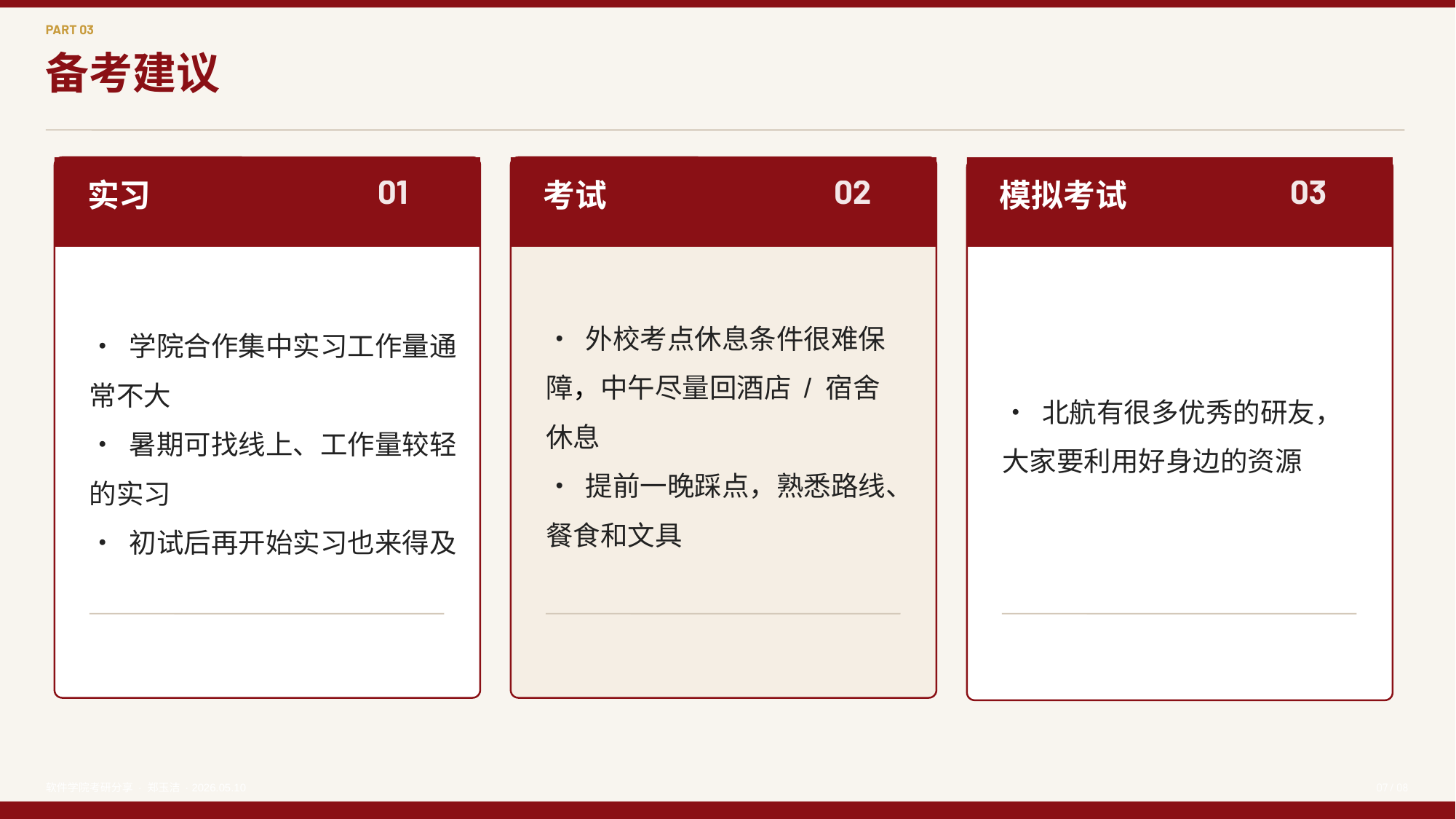

PART 03
备考建议

01
02
03
实习
考试
模拟考试
• 学院合作集中实习工作量通常不大
• 暑期可找线上、工作量较轻的实习
• 初试后再开始实习也来得及
• 外校考点休息条件很难保障，中午尽量回酒店 / 宿舍休息
• 提前一晚踩点，熟悉路线、餐食和文具
• 北航有很多优秀的研友，大家要利用好身边的资源

软件学院考研分享 · 郑玉洁 · 2026.05.10
07 / 08